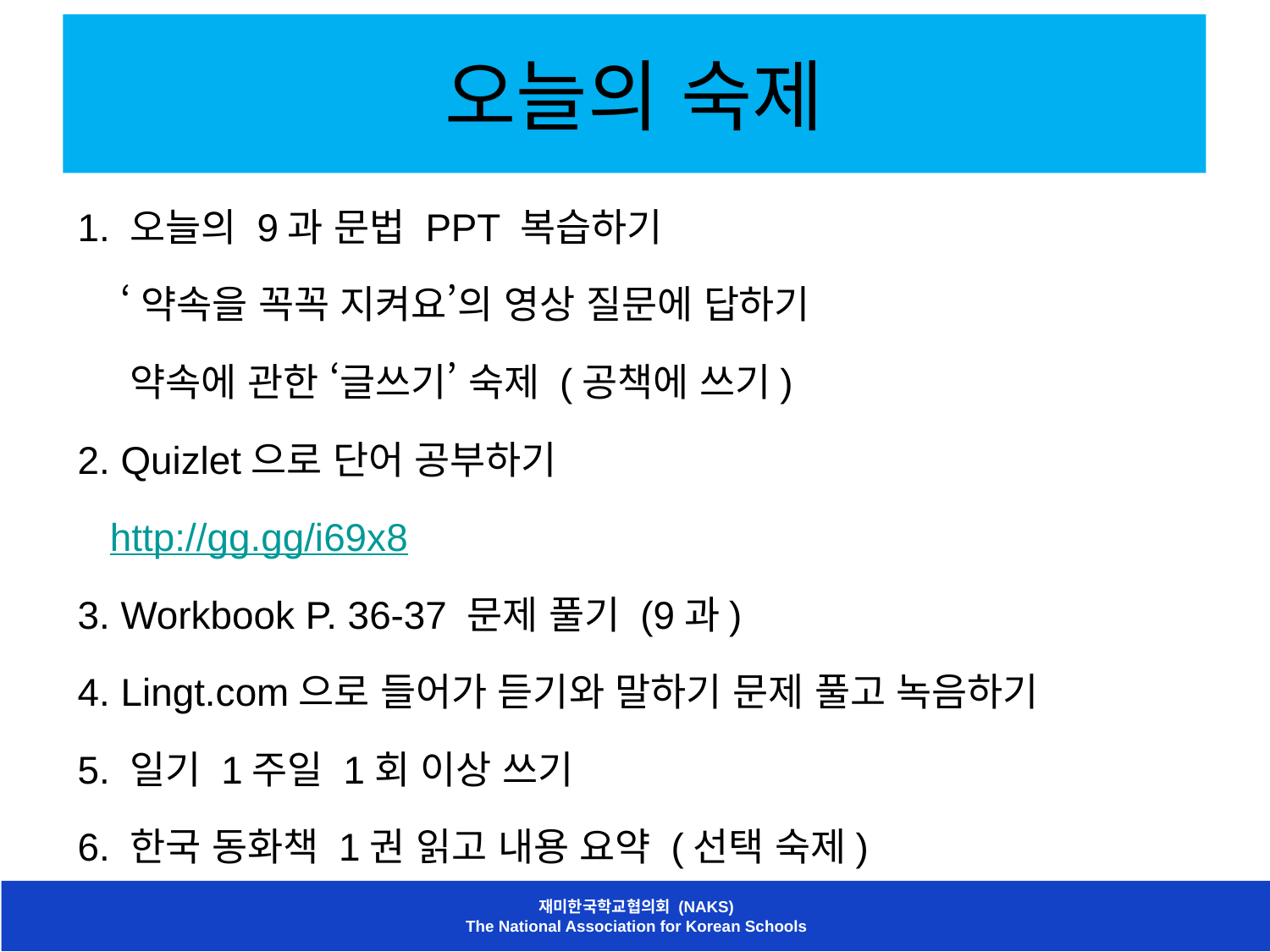

# 오늘의 숙제
1. 오늘의 9과 문법 PPT 복습하기
    ‘약속을 꼭꼭 지켜요’의 영상 질문에 답하기
    약속에 관한 ‘글쓰기’ 숙제 (공책에 쓰기)
2. Quizlet으로 단어 공부하기
   http://gg.gg/i69x8
3. Workbook P. 36-37 문제 풀기 (9과)
4. Lingt.com으로 들어가 듣기와 말하기 문제 풀고 녹음하기
5. 일기 1주일 1회 이상 쓰기
6. 한국 동화책 1권 읽고 내용 요약 (선택 숙제)

재미한국학교협의회 (NAKS)
The National Association for Korean Schools